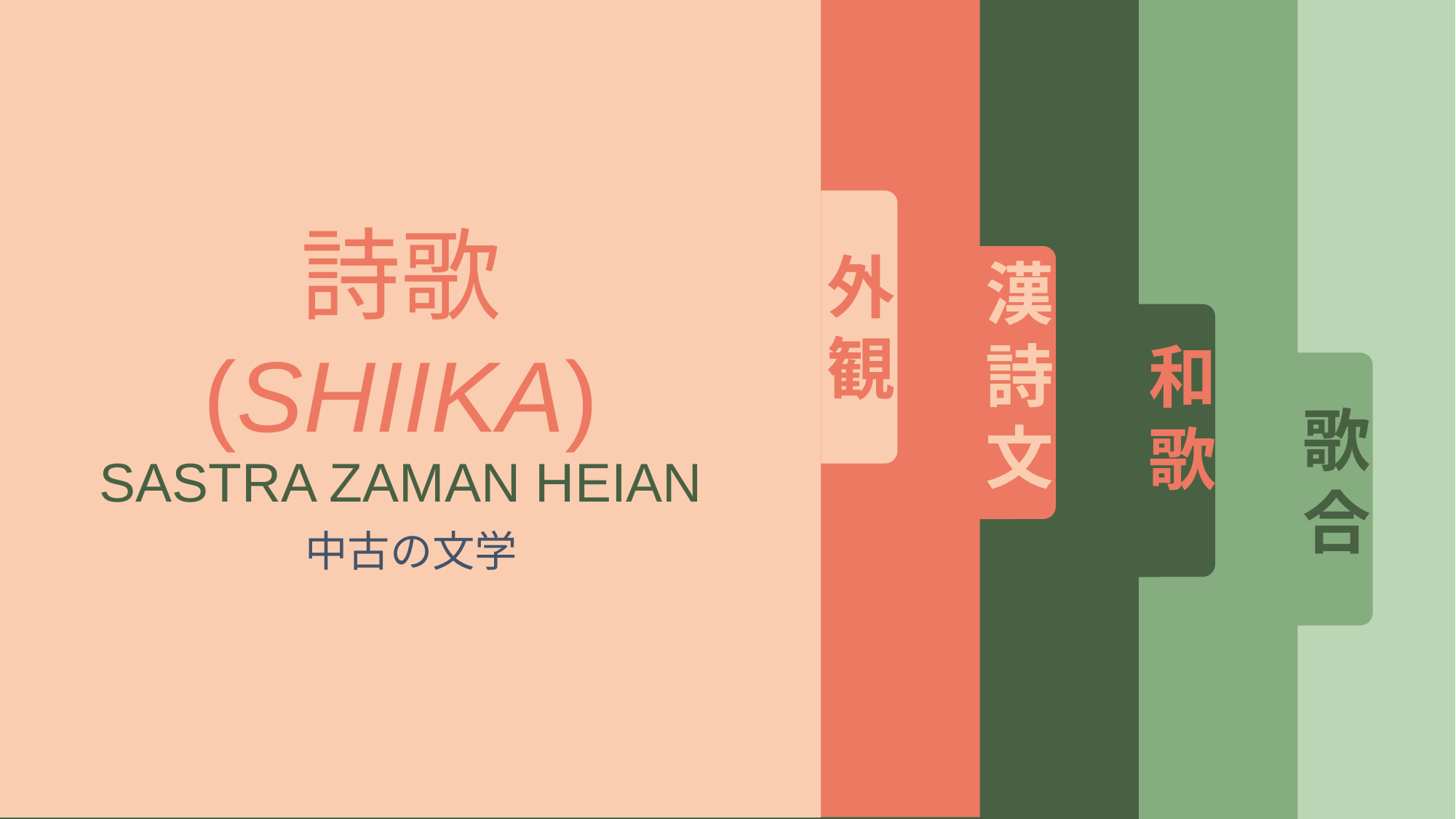

和歌

歌合

漢詩文

外観

詩歌
(SHIIKA)
SASTRA ZAMAN HEIAN
中古の文学